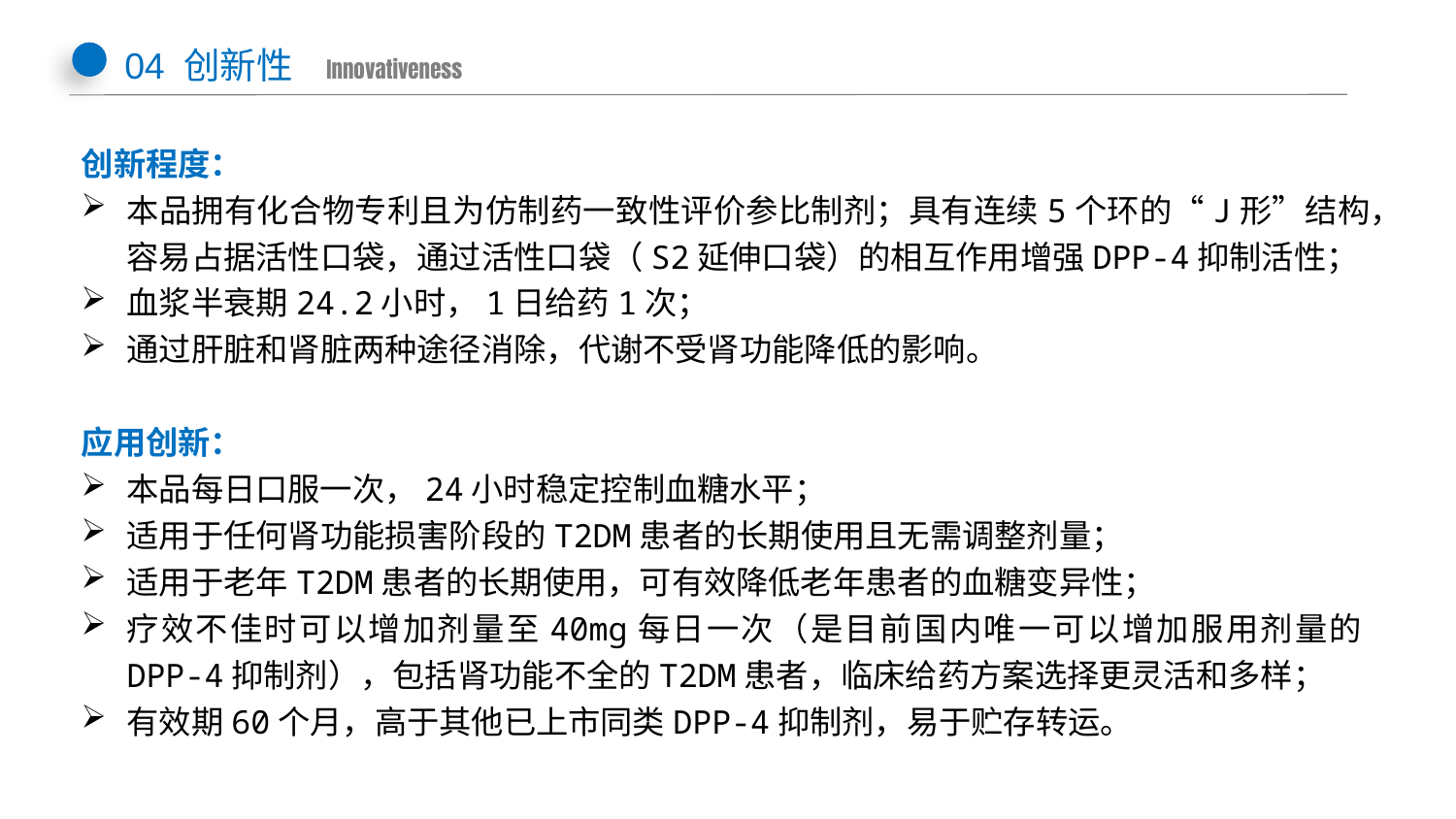

04 创新性   Innovativeness

创新程度：
本品拥有化合物专利且为仿制药一致性评价参比制剂；具有连续5个环的“J形”结构，容易占据活性口袋，通过活性口袋（S2延伸口袋）的相互作用增强DPP-4抑制活性；
血浆半衰期24.2小时，1日给药1次；
通过肝脏和肾脏两种途径消除，代谢不受肾功能降低的影响。

应用创新：
本品每日口服一次，24小时稳定控制血糖水平；
适用于任何肾功能损害阶段的T2DM患者的长期使用且无需调整剂量；
适用于老年T2DM患者的长期使用，可有效降低老年患者的血糖变异性；
疗效不佳时可以增加剂量至40mg每日一次（是目前国内唯一可以增加服用剂量的DPP-4抑制剂），包括肾功能不全的T2DM患者，临床给药方案选择更灵活和多样；
有效期60个月，高于其他已上市同类DPP-4抑制剂，易于贮存转运。